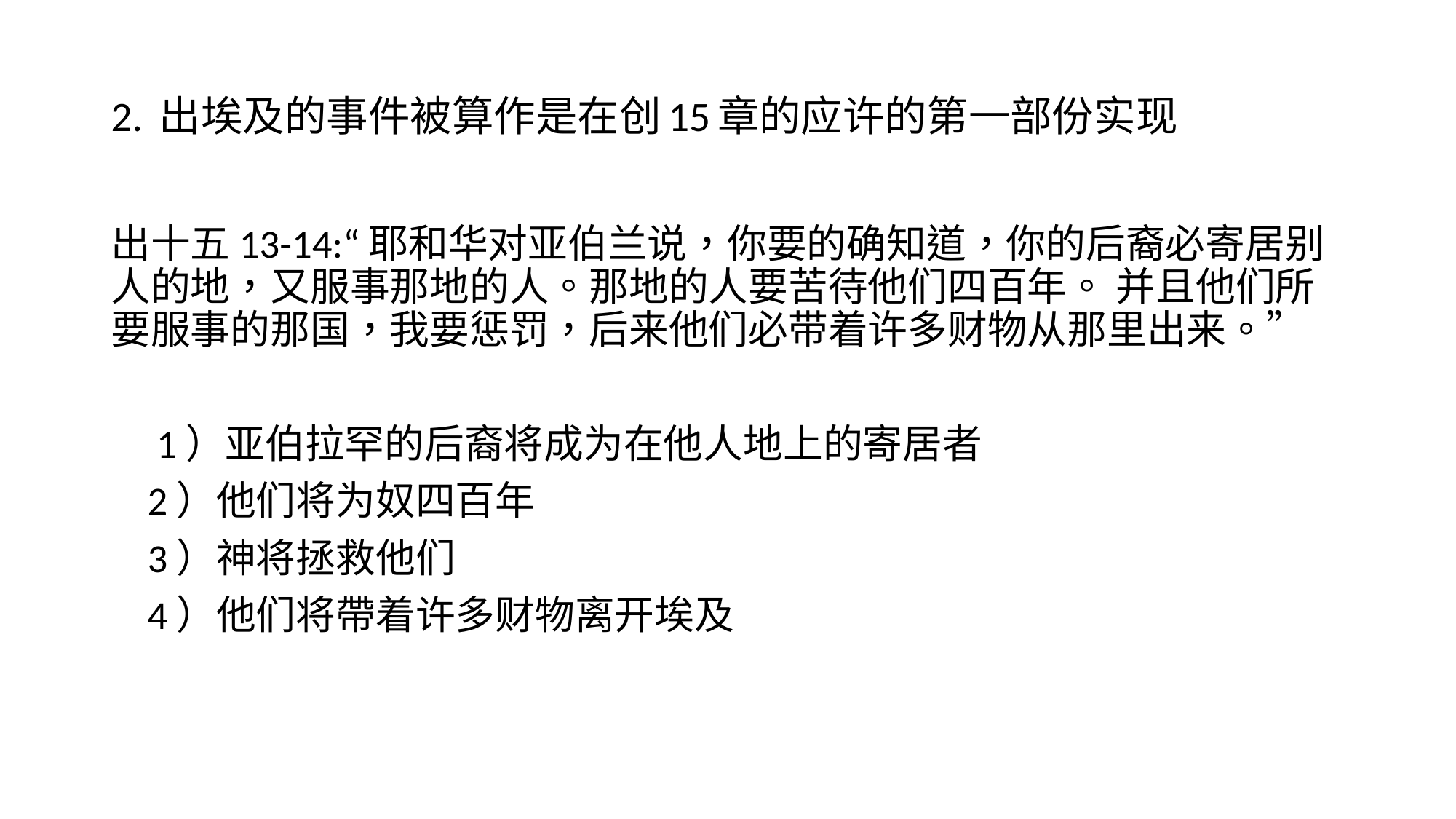

# 2. 出埃及的事件被算作是在创15章的应许的第一部份实现
出十五13-14:“耶和华对亚伯兰说，你要的确知道，你的后裔必寄居别人的地，又服事那地的人。那地的人要苦待他们四百年。 并且他们所要服事的那国，我要惩罚，后来他们必带着许多财物从那里出来。”

     1）亚伯拉罕的后裔将成为在他人地上的寄居者
    2）他们将为奴四百年
    3）神将拯救他们
    4）他们将帶着许多财物离开埃及